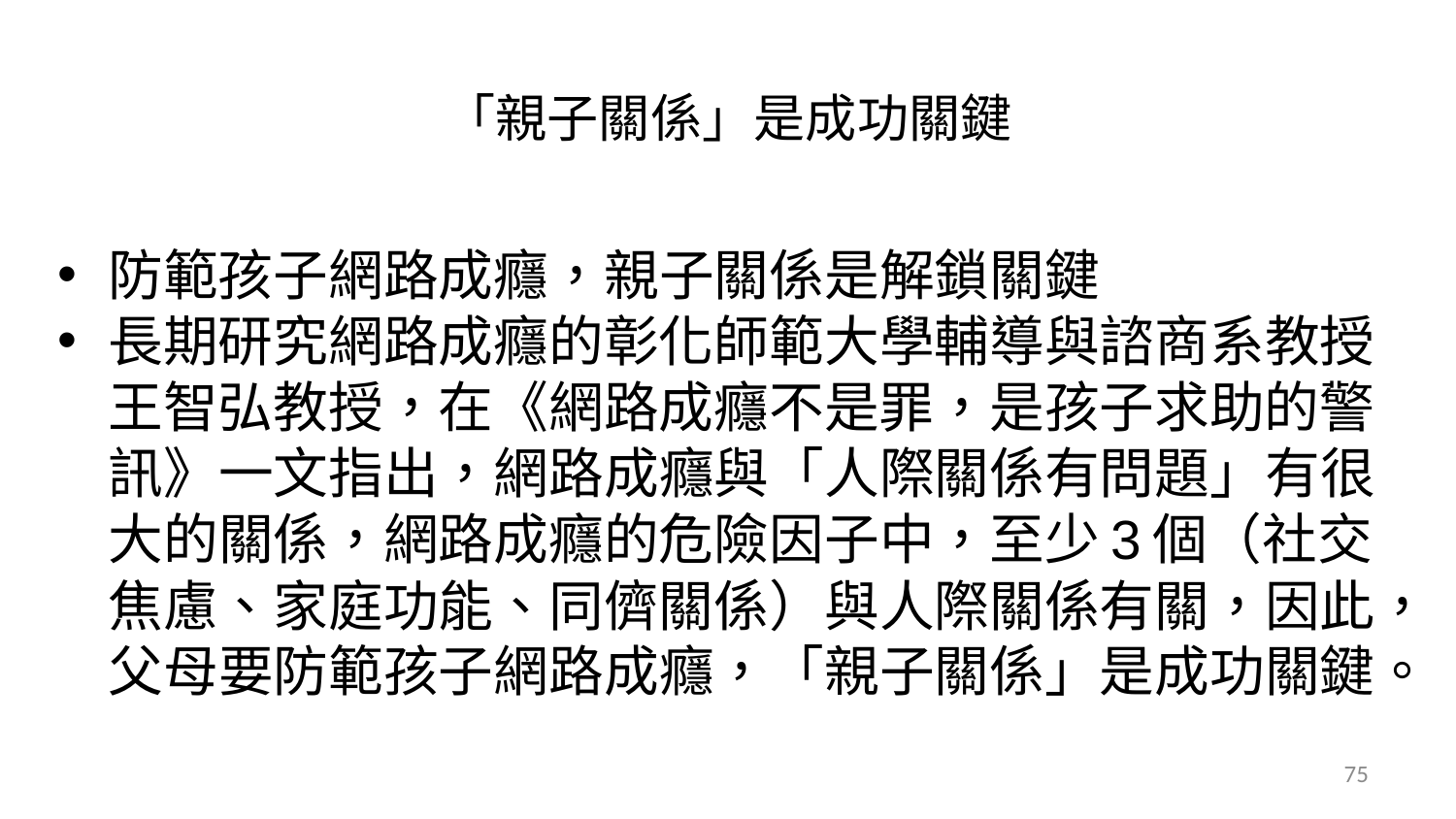

# 「親子關係」是成功關鍵
防範孩子網路成癮，親子關係是解鎖關鍵
長期研究網路成癮的彰化師範大學輔導與諮商系教授王智弘教授，在《網路成癮不是罪，是孩子求助的警訊》一文指出，網路成癮與「人際關係有問題」有很大的關係，網路成癮的危險因子中，至少3個（社交焦慮、家庭功能、同儕關係）與人際關係有關，因此，父母要防範孩子網路成癮，「親子關係」是成功關鍵。
75